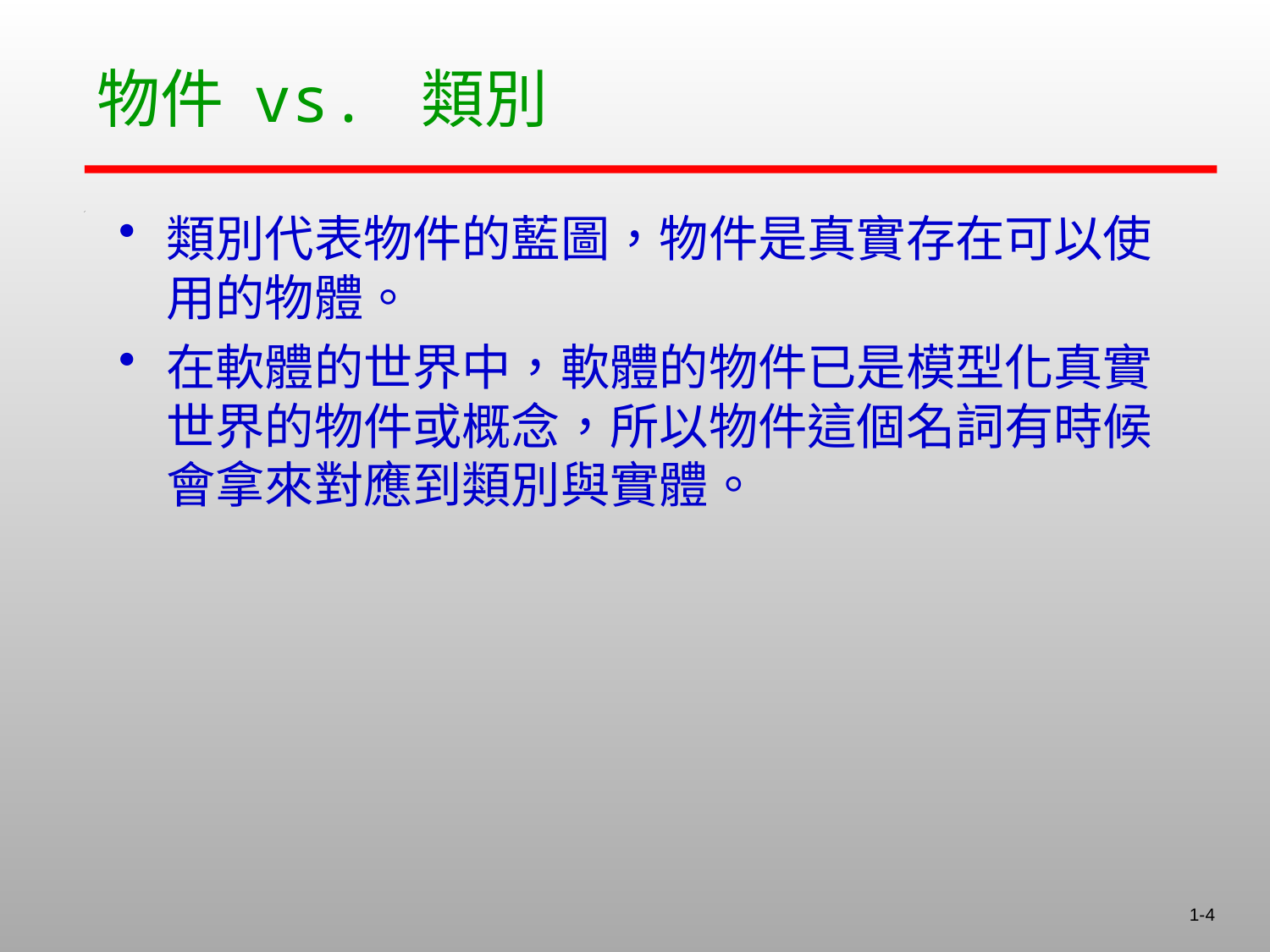

# 物件 vs. 類別
類別代表物件的藍圖，物件是真實存在可以使用的物體。
在軟體的世界中，軟體的物件已是模型化真實世界的物件或概念，所以物件這個名詞有時候會拿來對應到類別與實體。
1-4